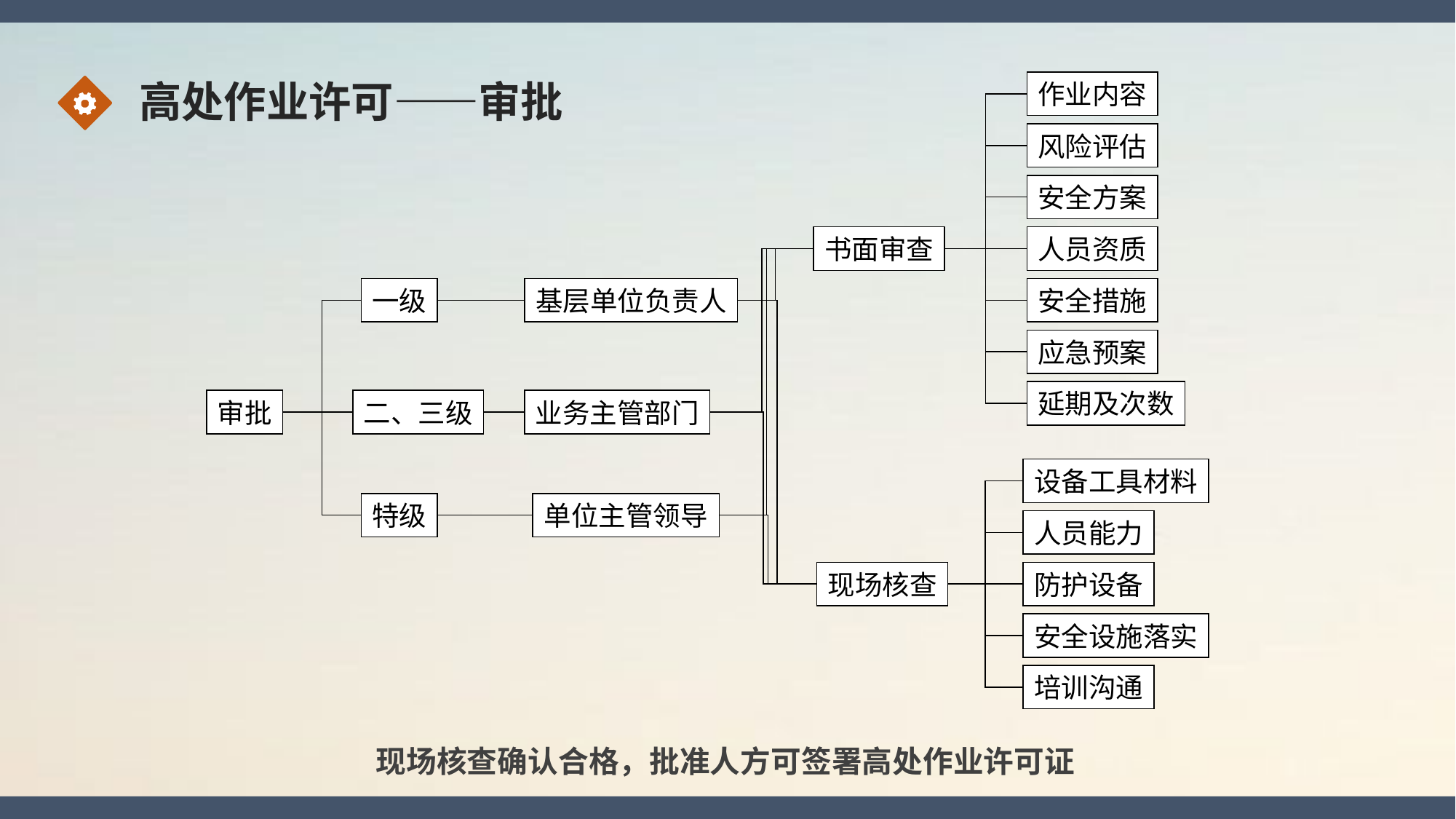

高处作业许可——审批
作业内容

风险评估
安全方案
书面审查
人员资质
一级
基层单位负责人
安全措施
应急预案
延期及次数
审批
二、三级
业务主管部门
设备工具材料
特级
单位主管领导
人员能力
现场核查
防护设备
安全设施落实
培训沟通
现场核查确认合格，批准人方可签署高处作业许可证